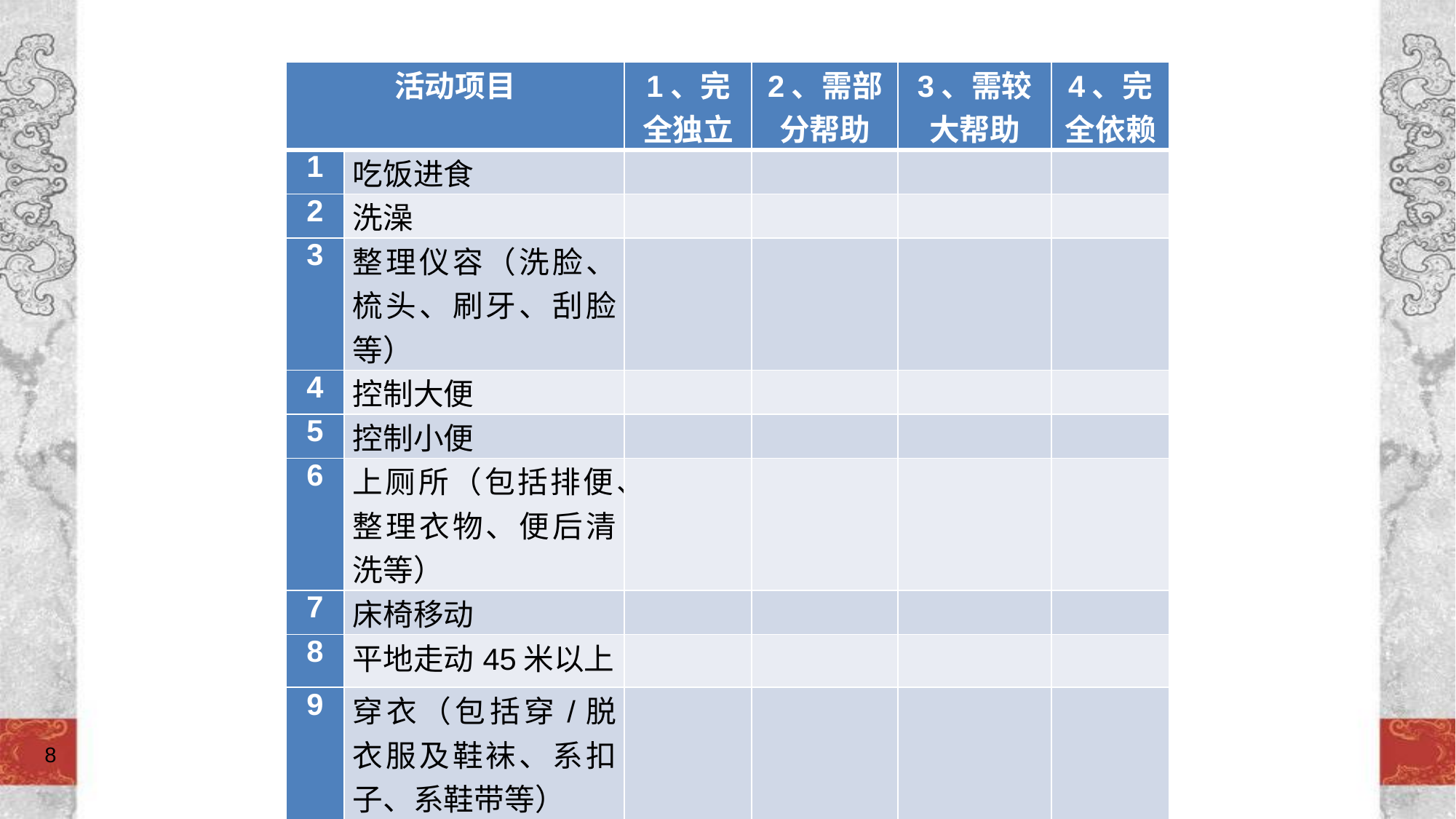

| 活动项目 |  | 1、完全独立 | 2、需部分帮助 | 3、需较大帮助 | 4、完全依赖 |
| --- | --- | --- | --- | --- | --- |
| 1 | 吃饭进食 |  |  |  |  |
| 2 | 洗澡 |  |  |  |  |
| 3 | 整理仪容（洗脸、梳头、刷牙、刮脸等） |  |  |  |  |
| 4 | 控制大便 |  |  |  |  |
| 5 | 控制小便 |  |  |  |  |
| 6 | 上厕所（包括排便、整理衣物、便后清洗等） |  |  |  |  |
| 7 | 床椅移动 |  |  |  |  |
| 8 | 平地走动45米以上 |  |  |  |  |
| 9 | 穿衣（包括穿/脱衣服及鞋袜、系扣子、系鞋带等） |  |  |  |  |
| 10 | 上下楼梯 |  |  |  |  |